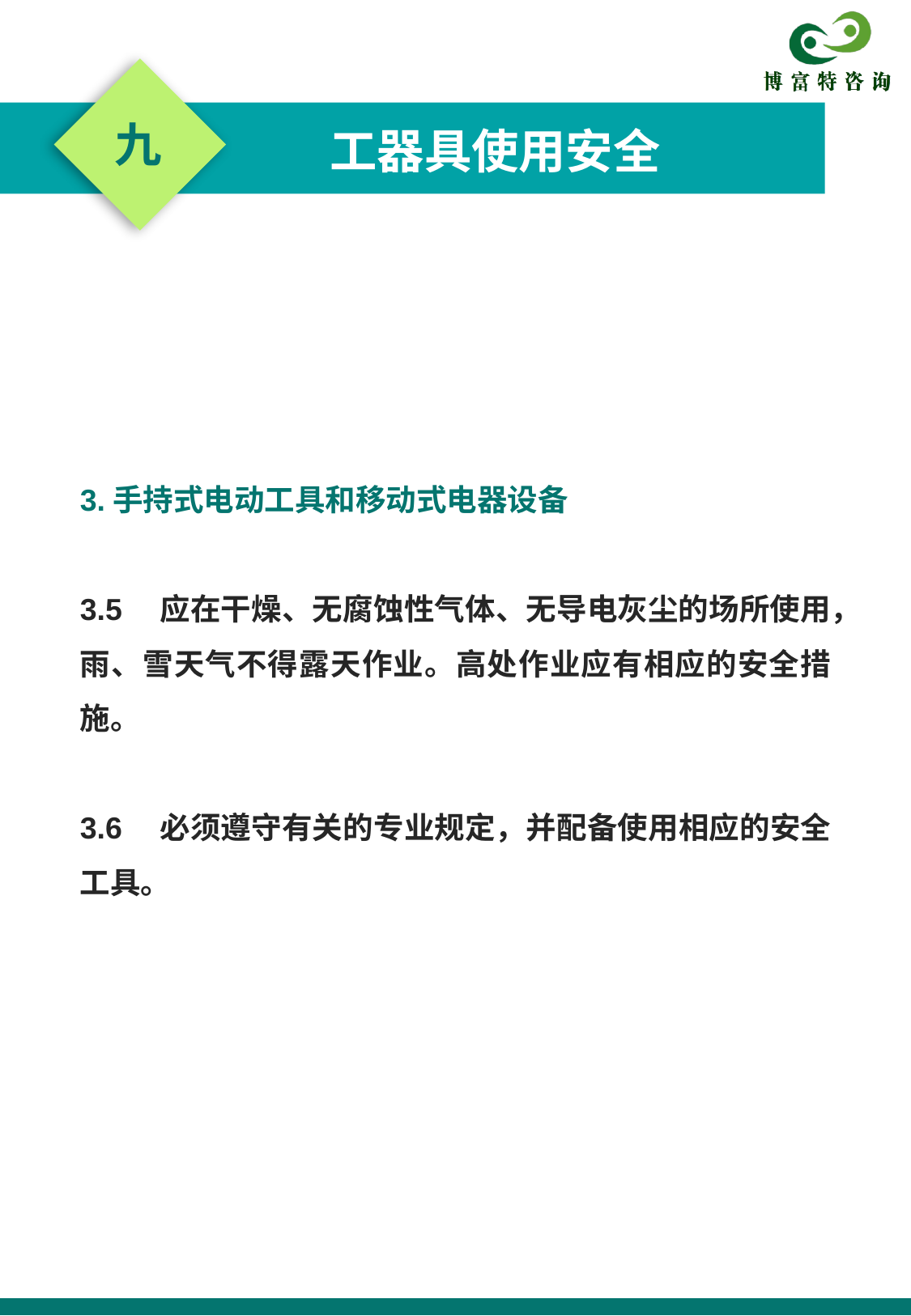

九
工器具使用安全
3.手持式电动工具和移动式电器设备

3.5　应在干燥、无腐蚀性气体、无导电灰尘的场所使用，雨、雪天气不得露天作业。高处作业应有相应的安全措施。

3.6　必须遵守有关的专业规定，并配备使用相应的安全工具。